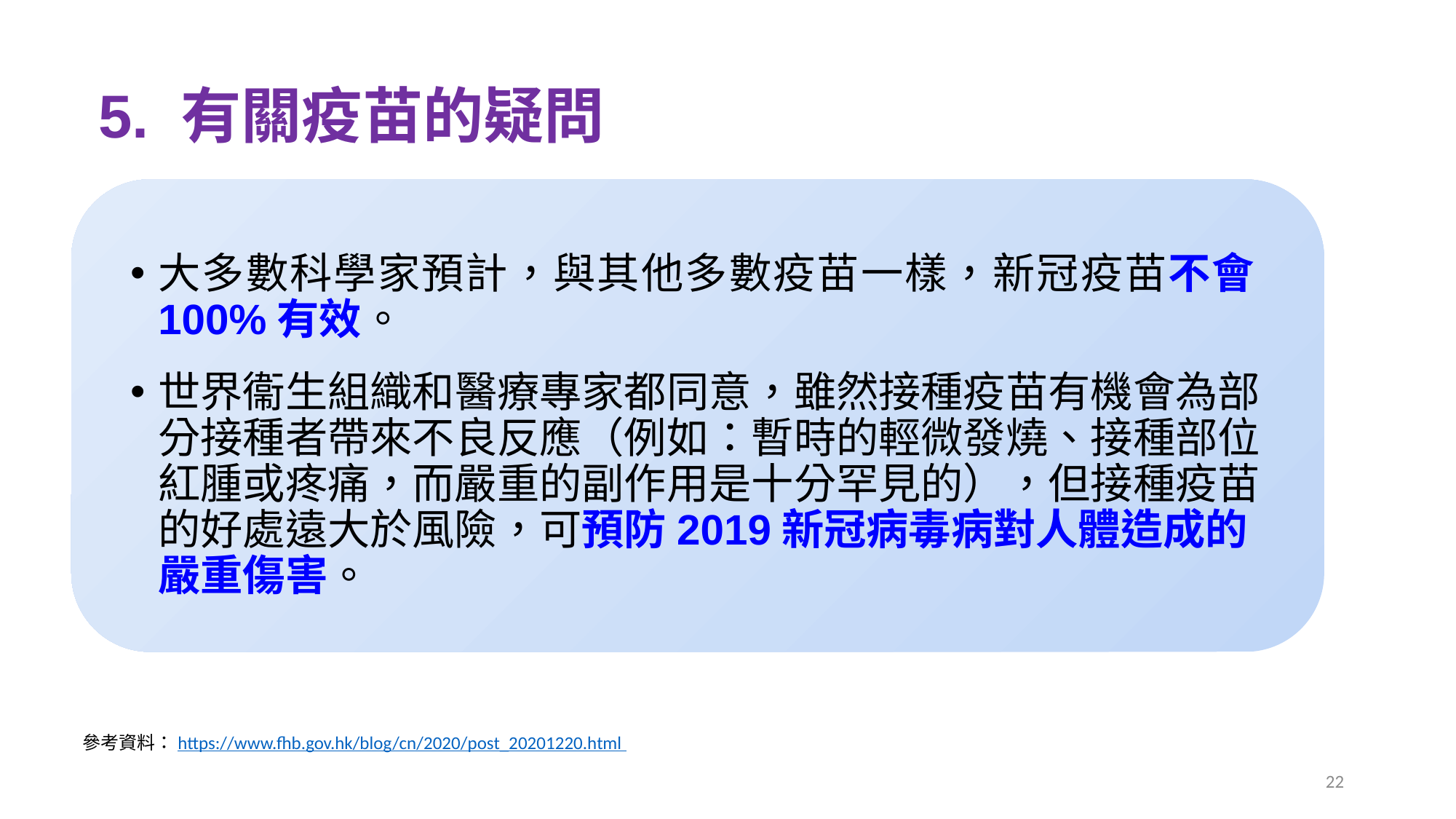

5. 有關疫苗的疑問

大多數科學家預計，與其他多數疫苗一樣，新冠疫苗不會100%有效。
世界衞生組織和醫療專家都同意，雖然接種疫苗有機會為部分接種者帶來不良反應（例如：暫時的輕微發燒、接種部位紅腫或疼痛，而嚴重的副作用是十分罕見的），但接種疫苗的好處遠大於風險，可預防2019新冠病毒病對人體造成的嚴重傷害。
參考資料：https://www.fhb.gov.hk/blog/cn/2020/post_20201220.html
22